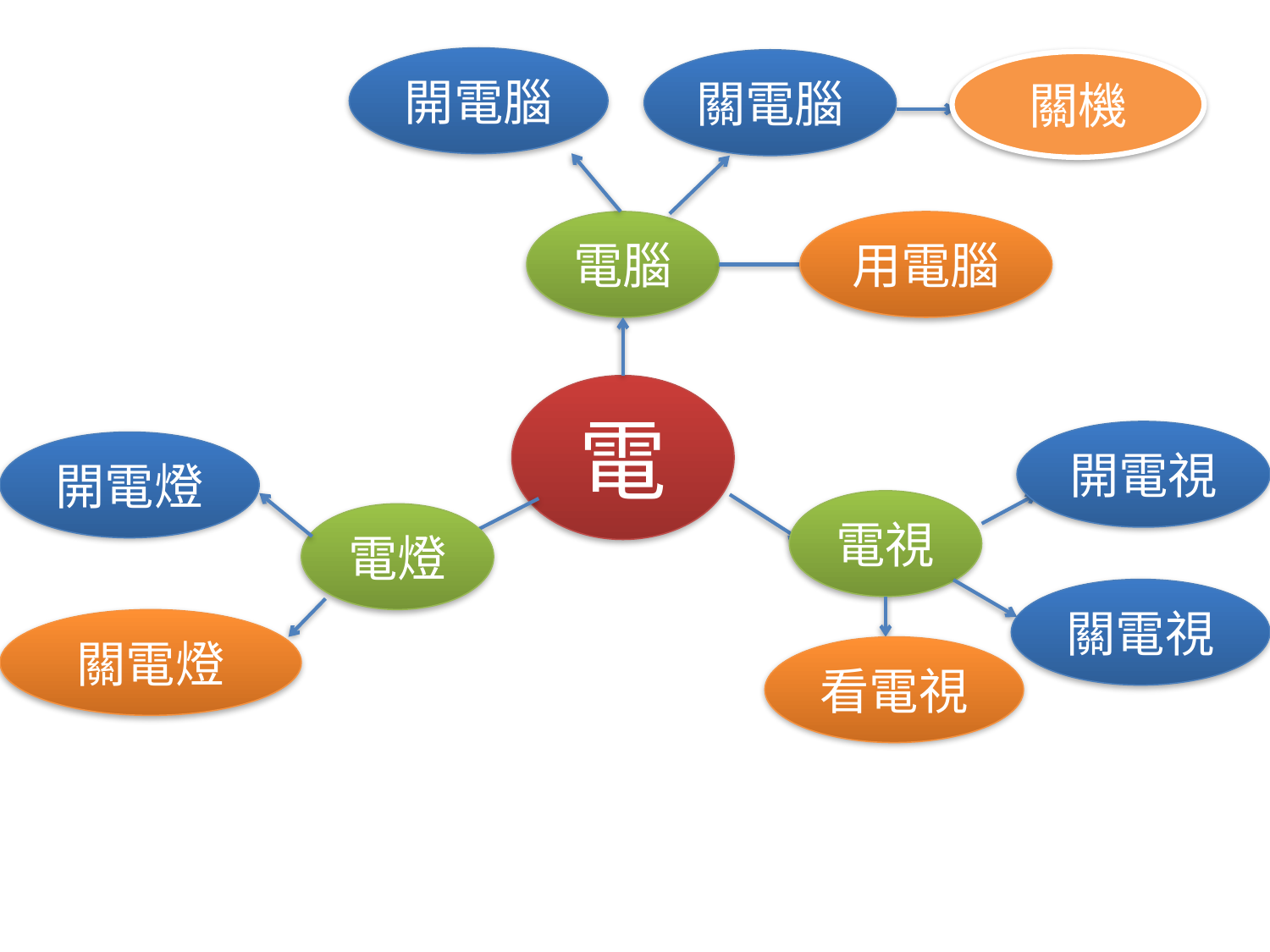

開電腦
關電腦
關機
電腦
用電腦
電
開電視
開電燈
電視
電燈
關電視
關電燈
看電視